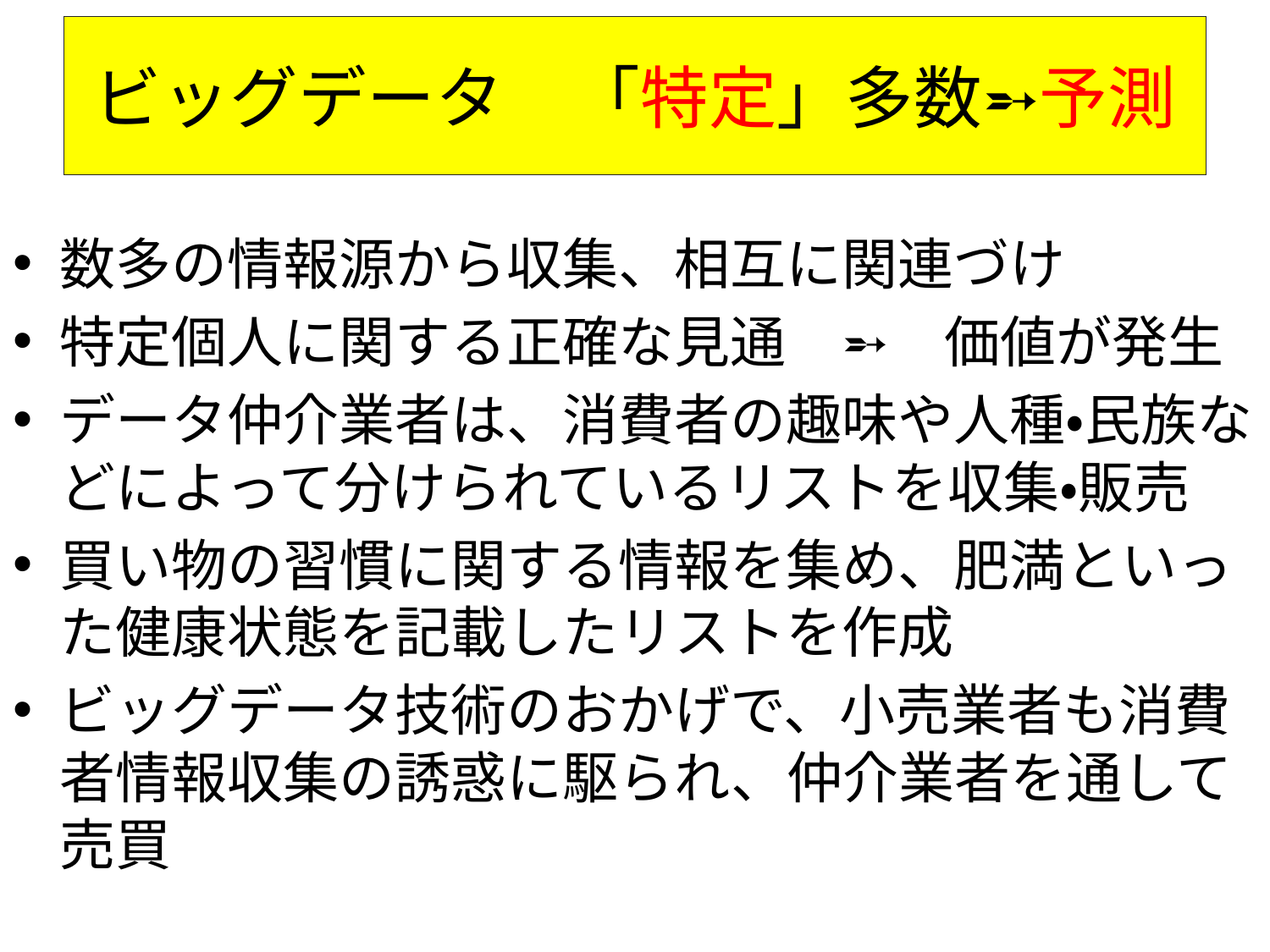

# ビッグデータ　「特定」多数➵予測
数多の情報源から収集、相互に関連づけ
特定個人に関する正確な見通　➵　価値が発生
データ仲介業者は、消費者の趣味や人種・民族などによって分けられているリストを収集・販売
買い物の習慣に関する情報を集め、肥満といった健康状態を記載したリストを作成
ビッグデータ技術のおかげで、小売業者も消費者情報収集の誘惑に駆られ、仲介業者を通して売買